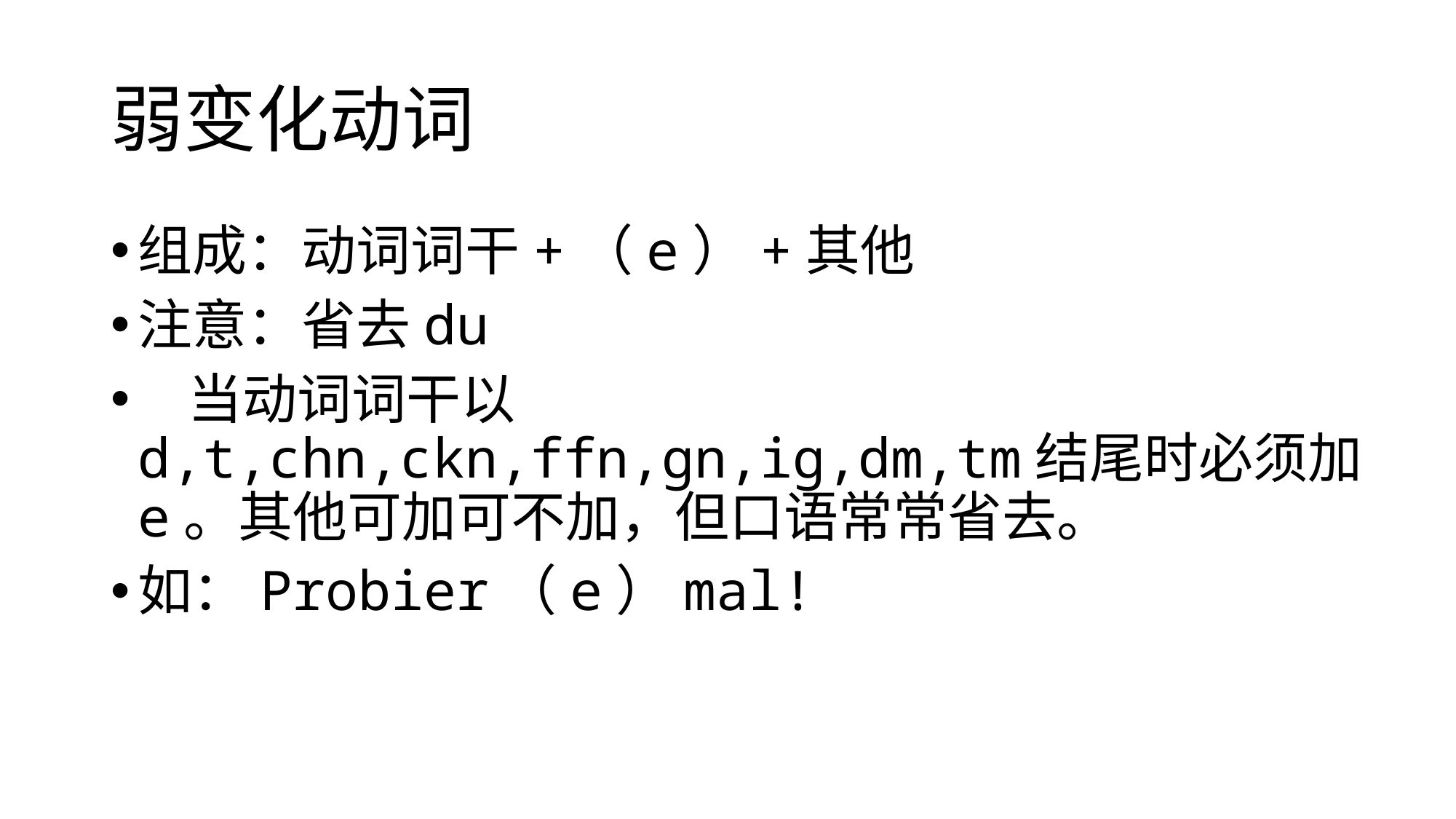

# 弱变化动词
组成：动词词干+（e）+其他
注意：省去du
   当动词词干以d,t,chn,ckn,ffn,gn,ig,dm,tm结尾时必须加e。其他可加可不加，但口语常常省去。
如：Probier（e）mal!